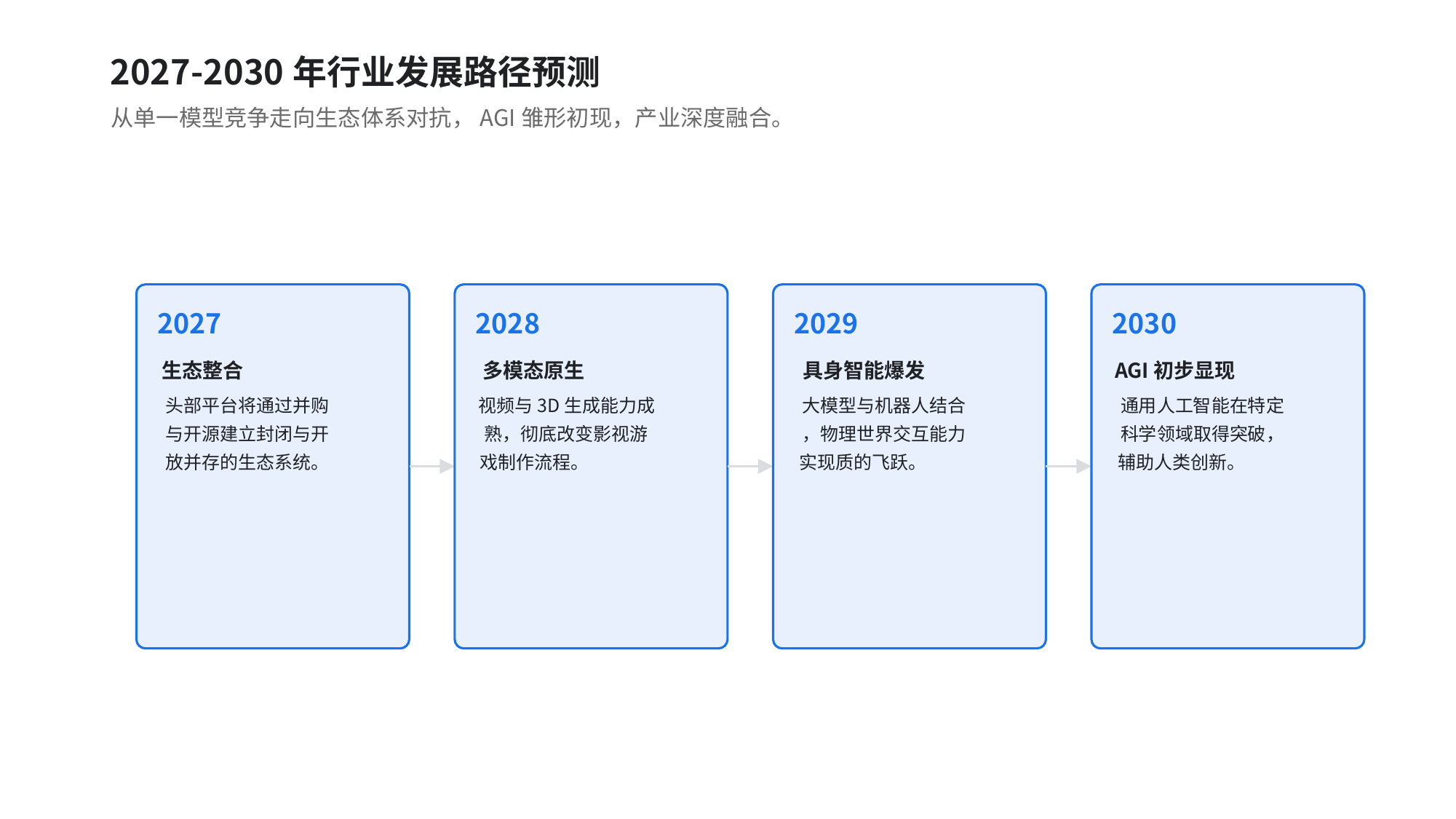

2027-2030年行业发展路径预测
从单一模型竞争走向生态体系对抗，AGI雏形初现，产业深度融合。

2027
生态整合
头部平台将通过并购
与开源建立封闭与开
放并存的生态系统。

2028
多模态原生
视频与3D生成能力成
熟，彻底改变影视游
戏制作流程。

2029
具身智能爆发
大模型与机器人结合
，物理世界交互能力
实现质的飞跃。

2030
AGI初步显现
通用人工智能在特定
科学领域取得突破，
辅助人类创新。